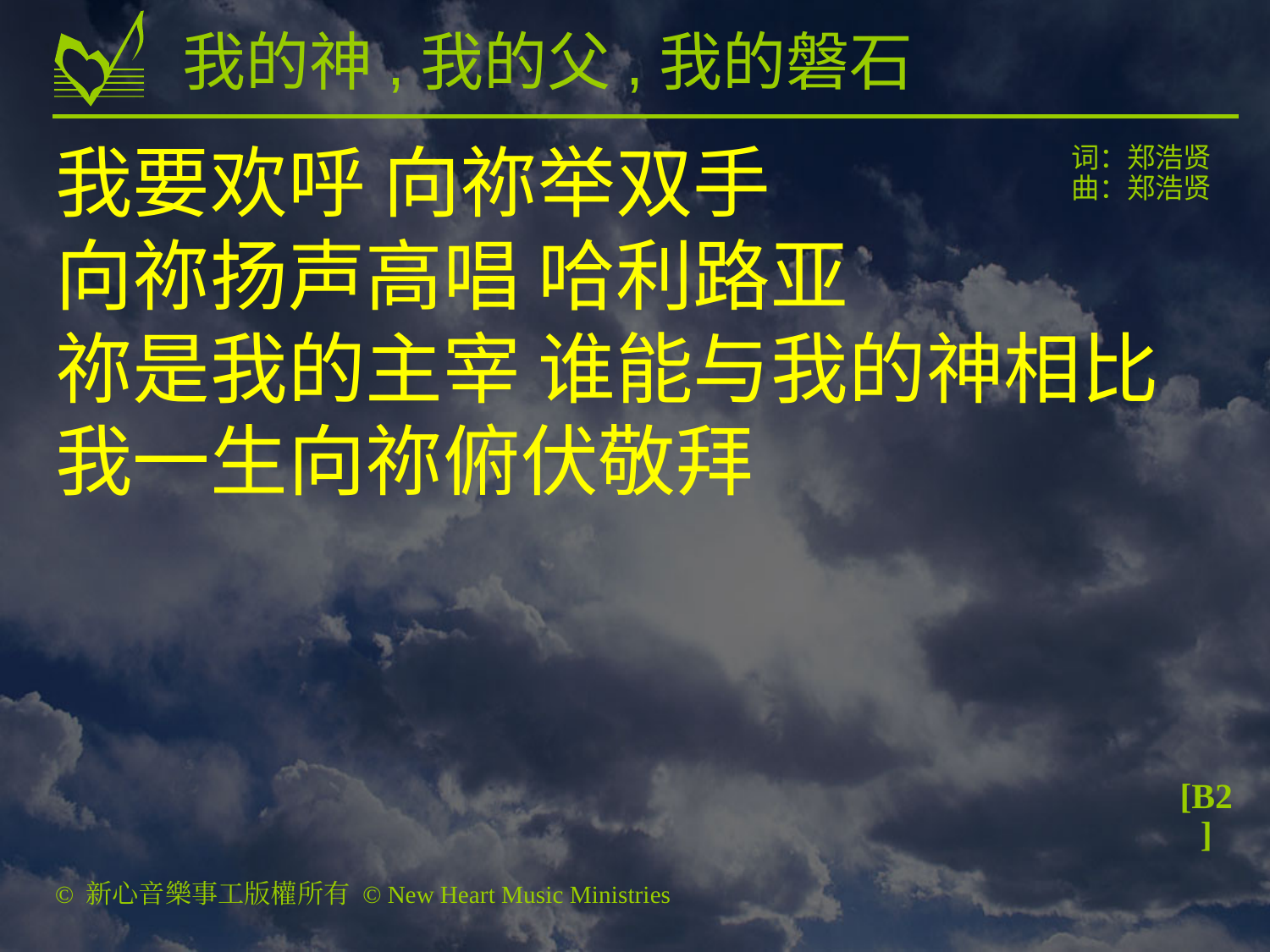

# 我的神,我的父,我的磐石
我要欢呼 向祢举双手
向祢扬声高唱 哈利路亚
祢是我的主宰 谁能与我的神相比
我一生向祢俯伏敬拜
词：郑浩贤
曲：郑浩贤
[B2]
© 新心音樂事工版權所有 © New Heart Music Ministries